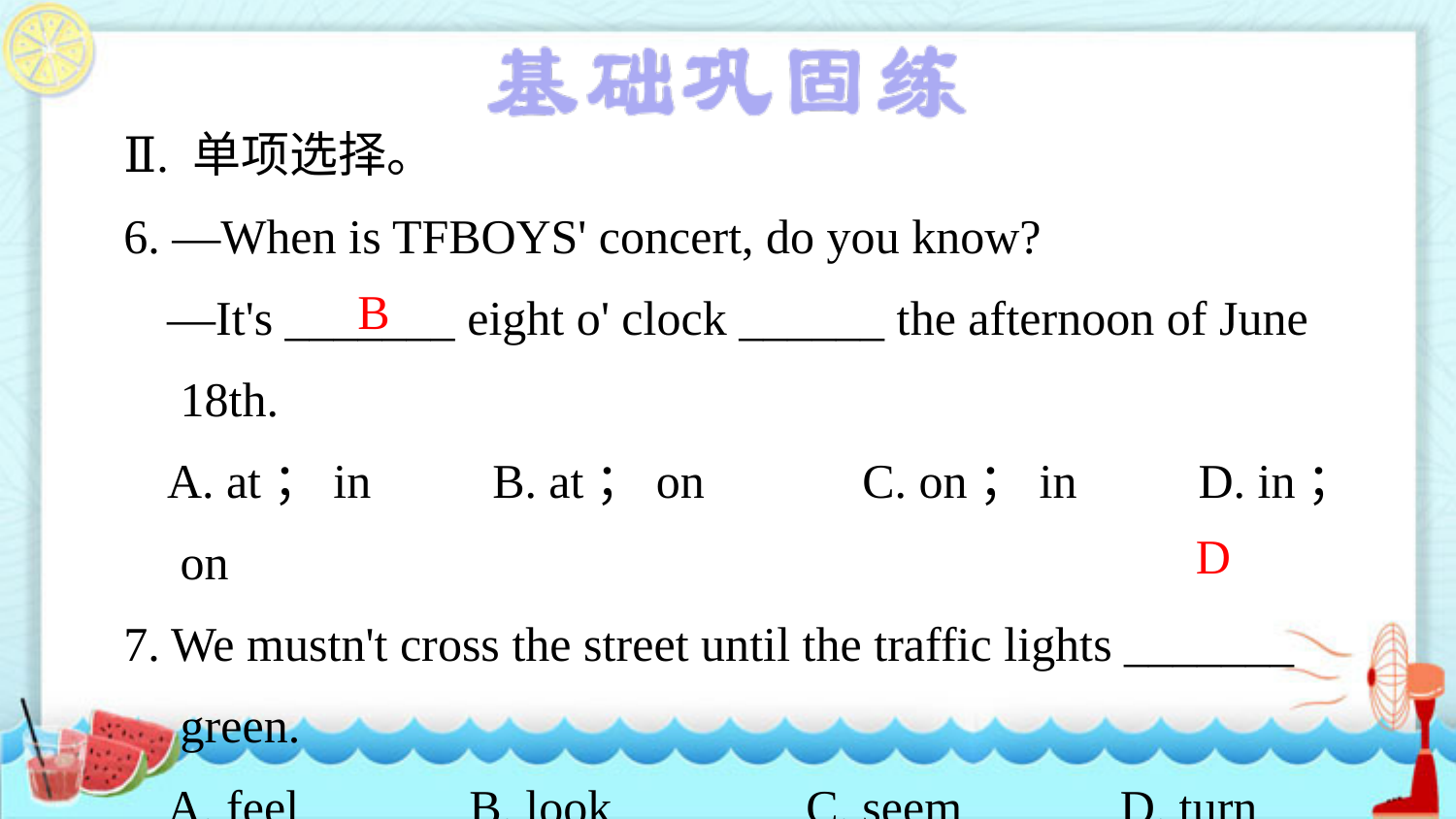

Ⅱ. 单项选择。
6. —When is TFBOYS' concert, do you know?
—It's _______ eight o' clock ______ the afternoon of June 18th.
A. at；in          B. at；on             C. on；in          D. in；on
7. We mustn't cross the street until the traffic lights _______ green.
A. feel              B. look                C. seem             D. turn
B
D